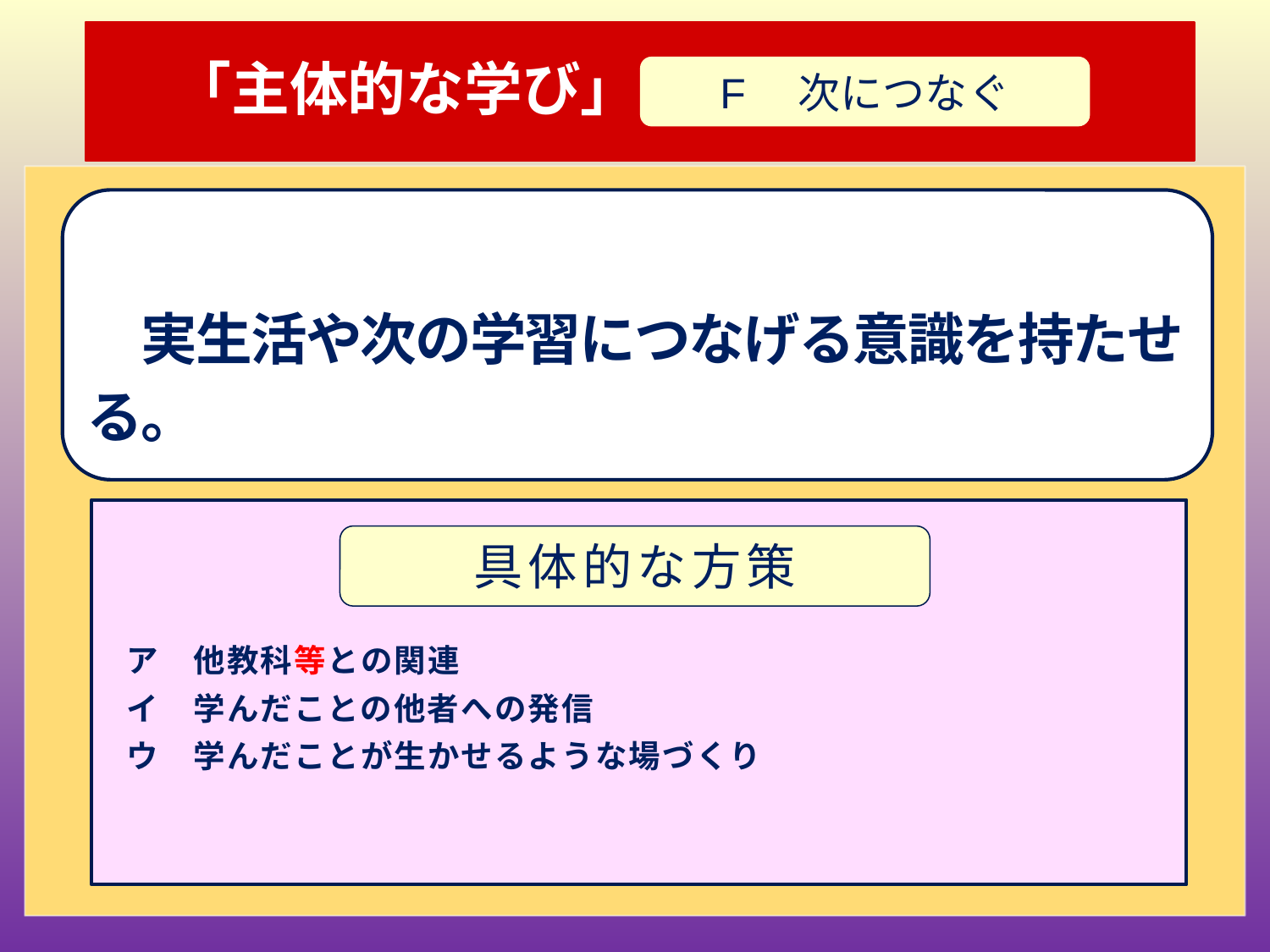

# 「主体的な学び」
F　次につなぐ

授業改善の視点
　実生活や次の学習につなげる意識を持たせる。

ア　他教科等との関連
イ　学んだことの他者への発信
ウ　学んだことが生かせるような場づくり
具体的な方策